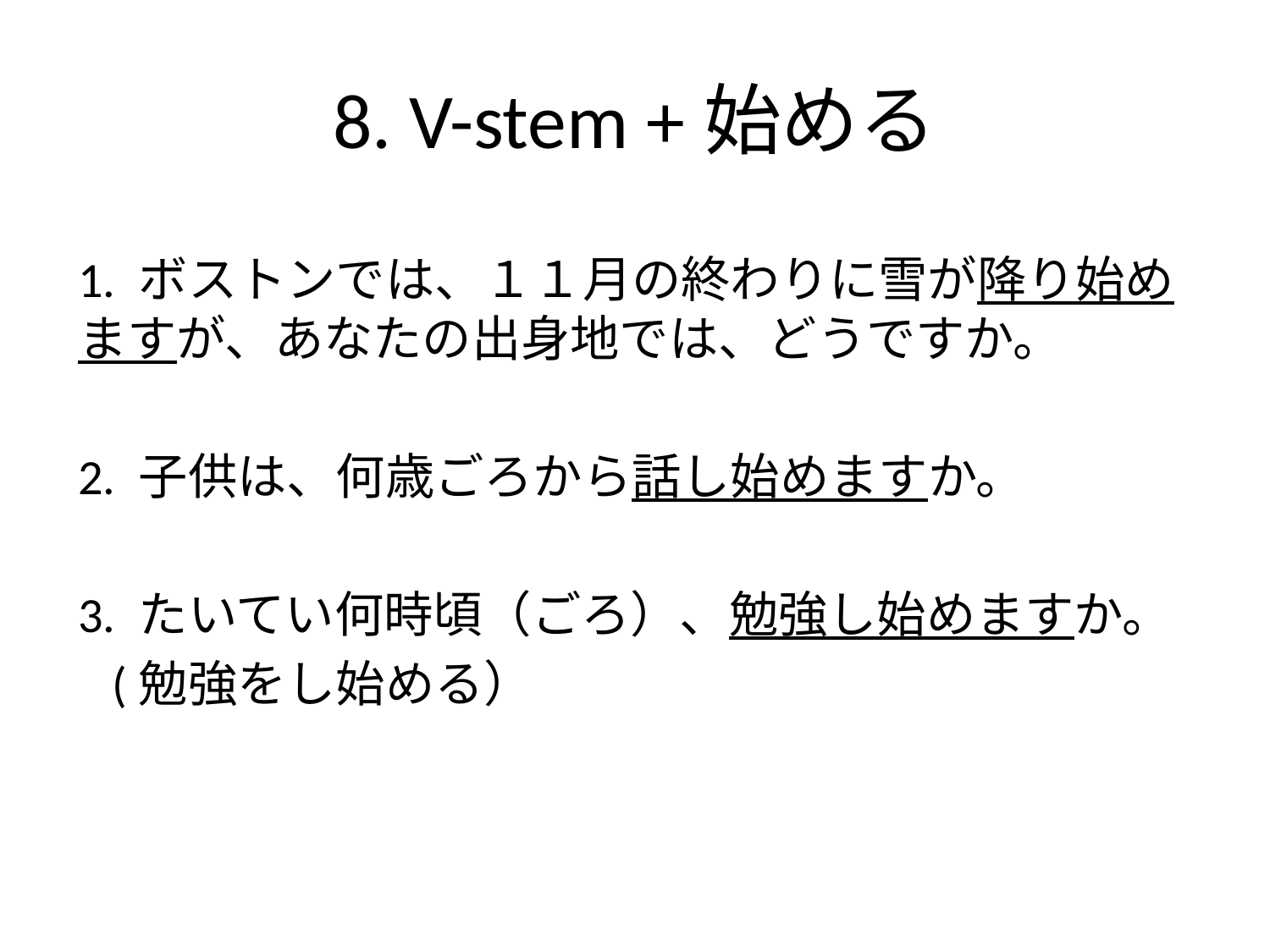

# 8. V-stem +始める
1. ボストンでは、１１月の終わりに雪が降り始めますが、あなたの出身地では、どうですか。

2. 子供は、何歳ごろから話し始めますか。

3. たいてい何時頃（ごろ）、勉強し始めますか。
   (勉強をし始める）